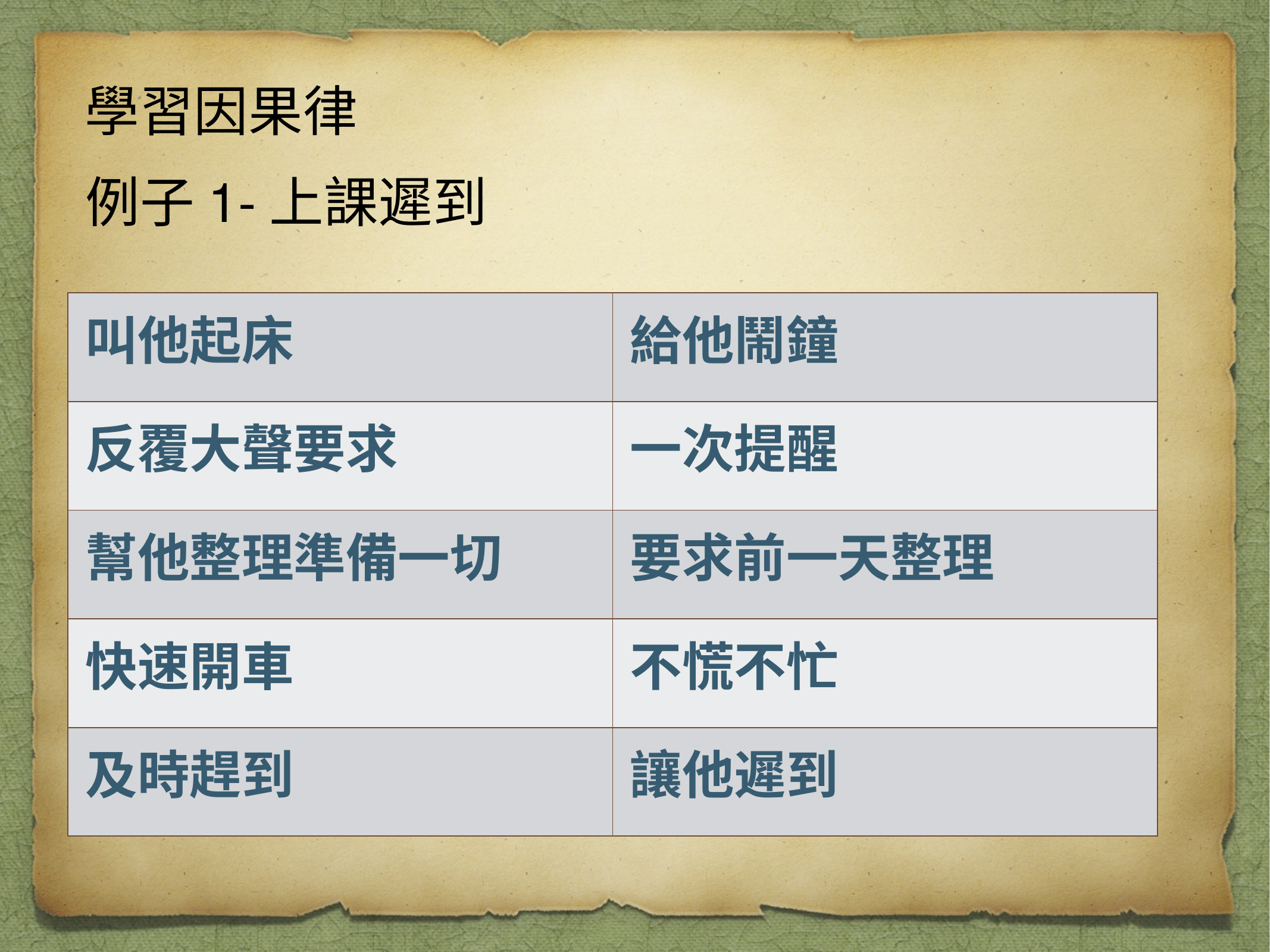

學習因果律
例子1-上課遲到
| 叫他起床 | 給他鬧鐘 |
| --- | --- |
| 反覆大聲要求 | 一次提醒 |
| 幫他整理準備一切 | 要求前一天整理 |
| 快速開車 | 不慌不忙 |
| 及時趕到 | 讓他遲到 |